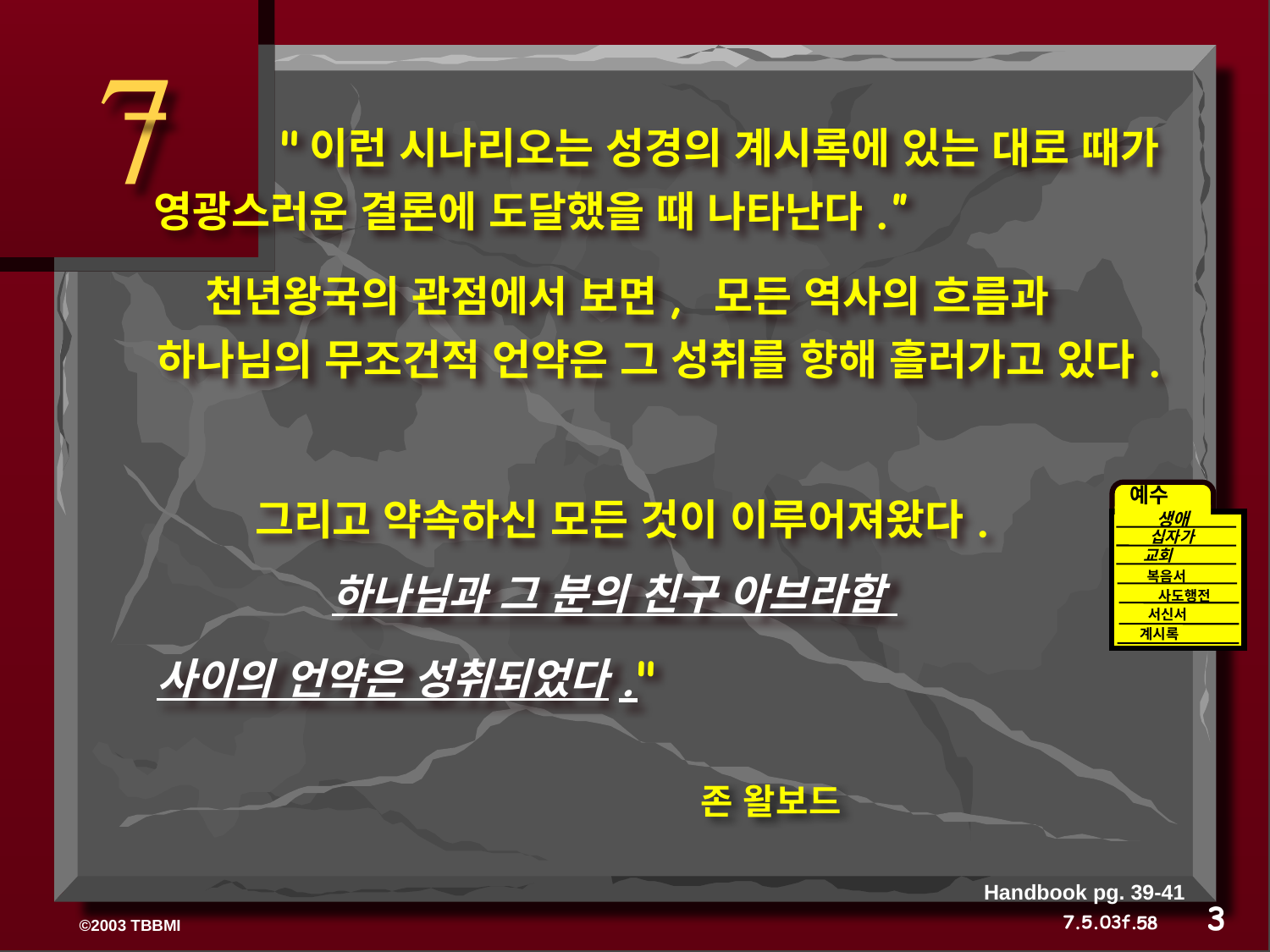

7
	"이런 시나리오는 성경의 계시록에 있는 대로 때가 영광스러운 결론에 도달했을 때 나타난다.”

    천년왕국의 관점에서 보면, 모든 역사의 흐름과 하나님의 무조건적 언약은 그 성취를 향해 흘러가고 있다.
그리고 약속하신 모든 것이 이루어져왔다.
예수

생애

십자가

교회

	    하나님과 그 분의 친구 아브라함
사이의 언약은 성취되었다."
복음서

사도행전

서신서

계시록

존 왈보드
Handbook pg. 39-41
3
58